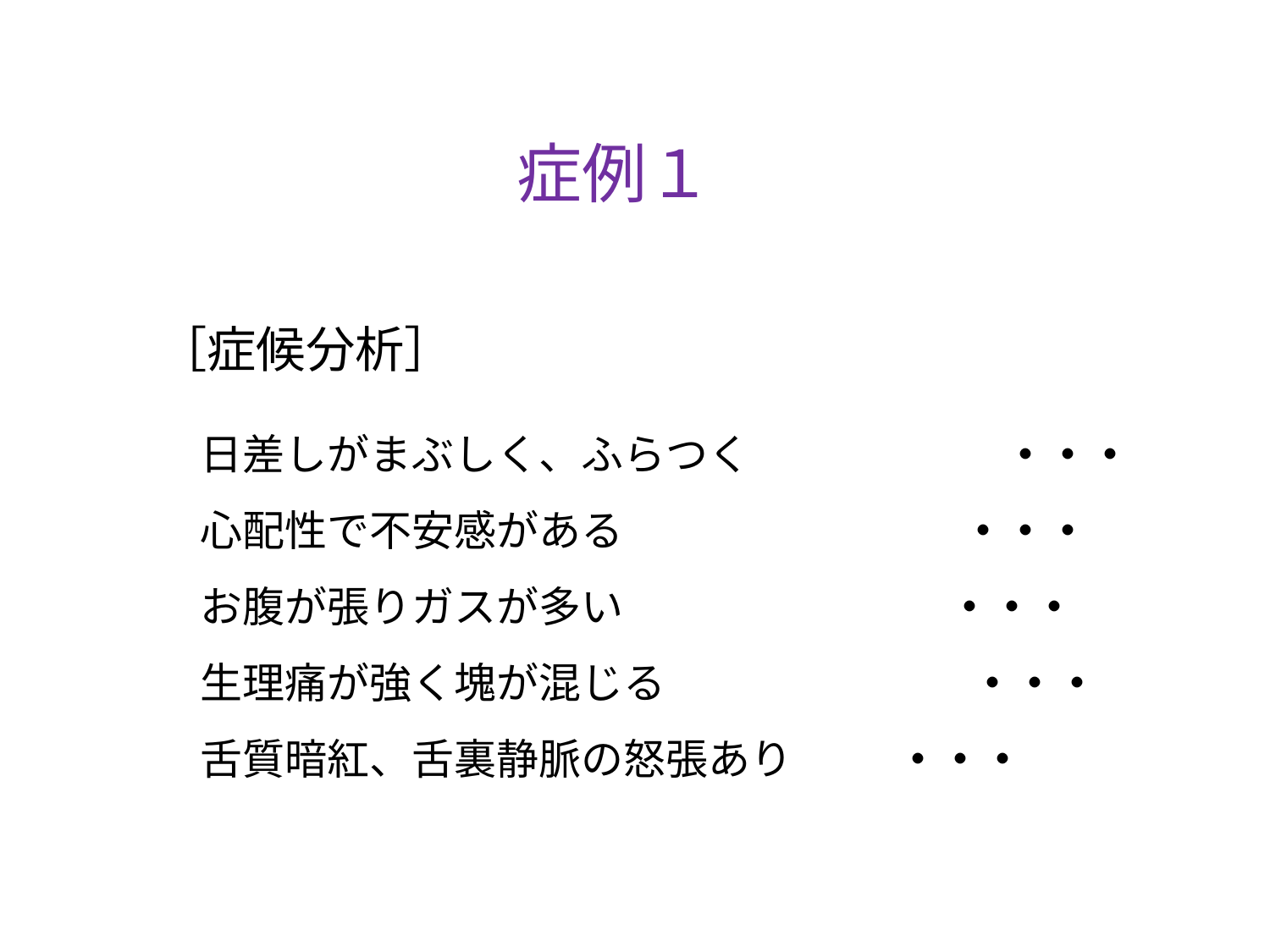

# 症例１

［症候分析］

　日差しがまぶしく、ふらつく　　　　　　・・・

　心配性で不安感がある　　　　　　　　・・・

　お腹が張りガスが多い　　　 　　　　  ・・・

　生理痛が強く塊が混じる　　　　　　　 ・・・

　舌質暗紅、舌裏静脈の怒張あり　 　 ・・・